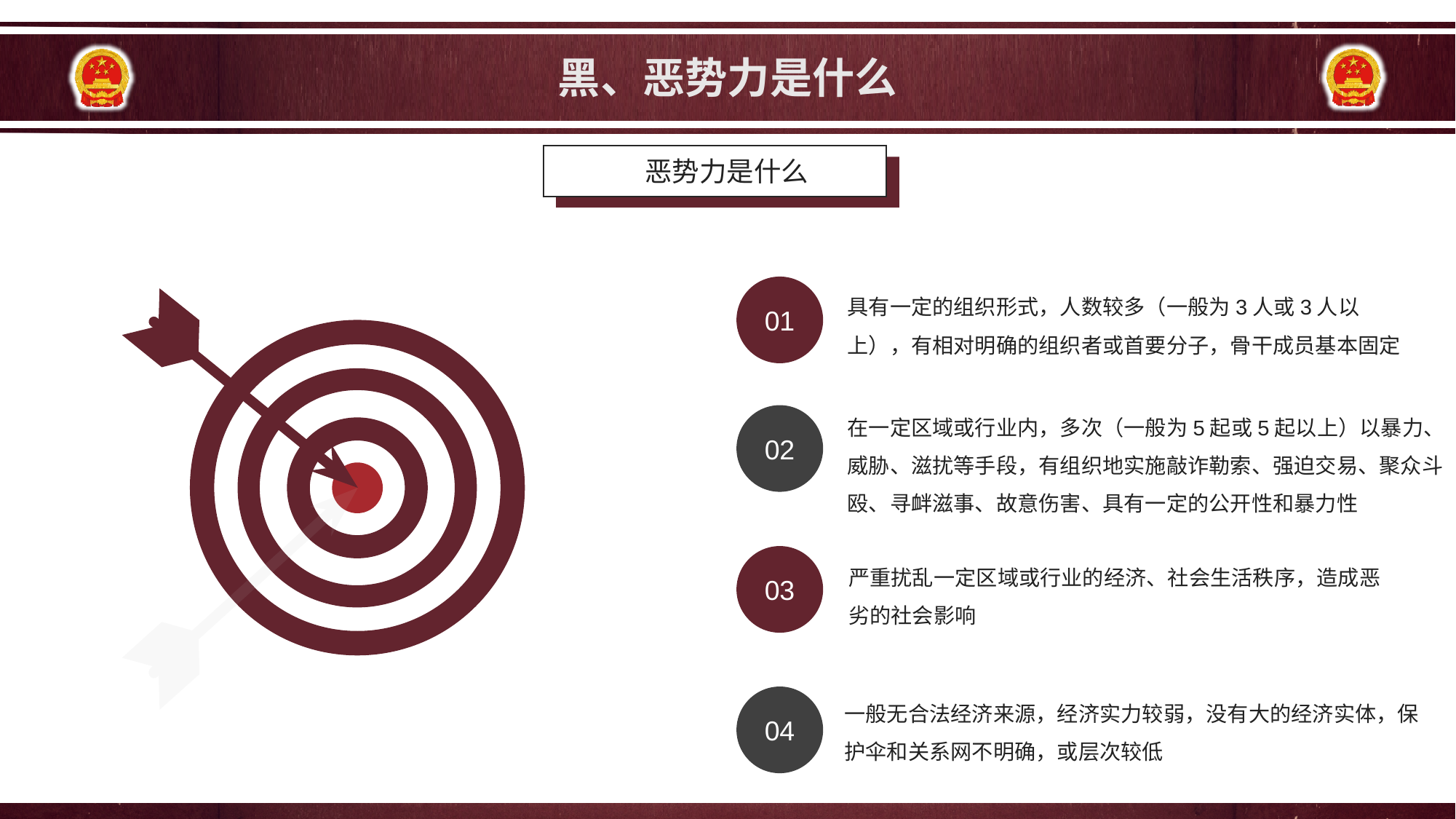

黑、恶势力是什么

恶势力是什么

具有一定的组织形式，人数较多（一般为3人或3人以上），有相对明确的组织者或首要分子，骨干成员基本固定
01

在一定区域或行业内，多次（一般为5起或5起以上）以暴力、威胁、滋扰等手段，有组织地实施敲诈勒索、强迫交易、聚众斗殴、寻衅滋事、故意伤害、具有一定的公开性和暴力性
02

03
严重扰乱一定区域或行业的经济、社会生活秩序，造成恶劣的社会影响
一般无合法经济来源，经济实力较弱，没有大的经济实体，保护伞和关系网不明确，或层次较低
04